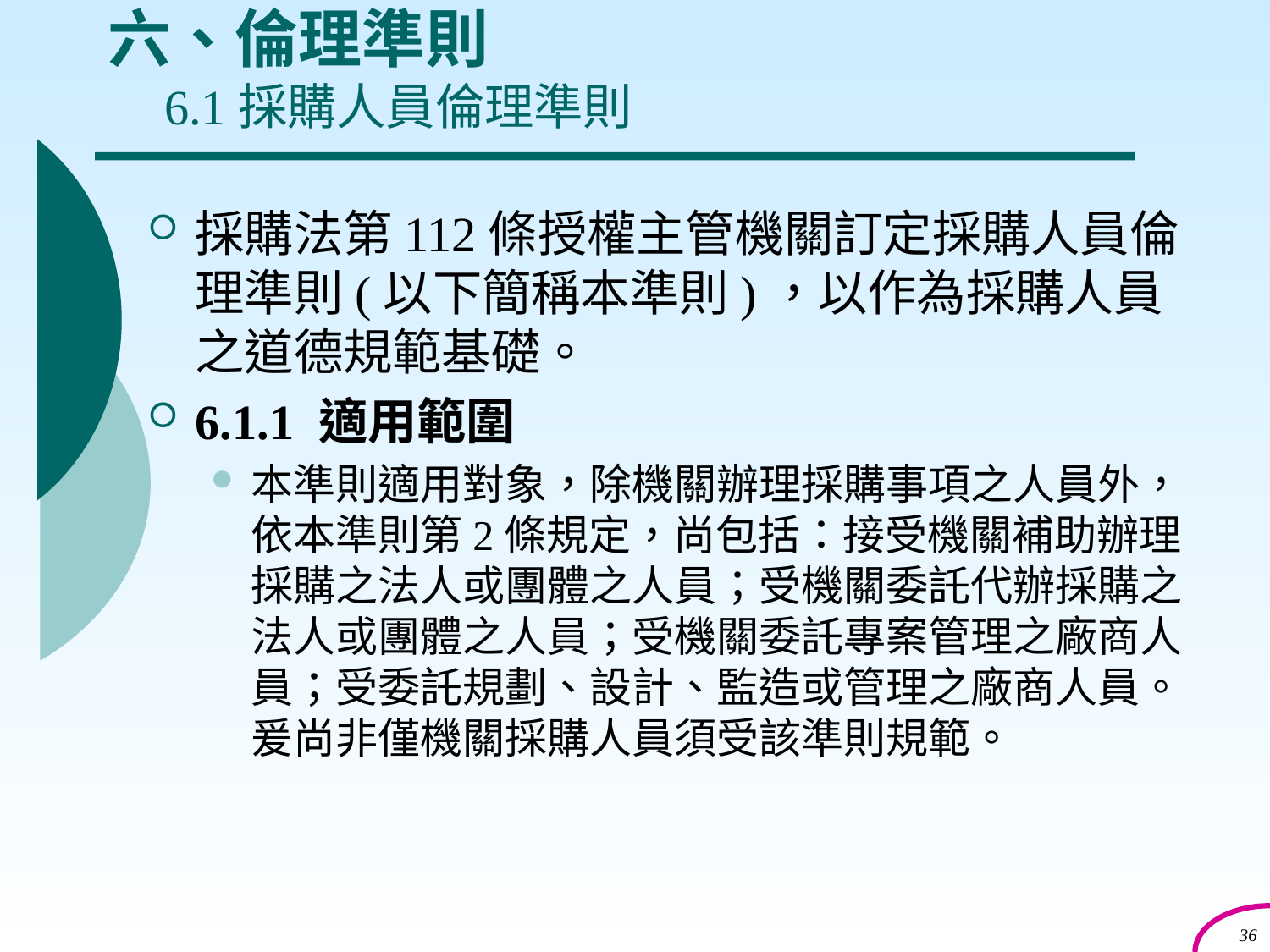

# 六、倫理準則 6.1採購人員倫理準則
採購法第112條授權主管機關訂定採購人員倫理準則(以下簡稱本準則)，以作為採購人員之道德規範基礎。
6.1.1 適用範圍
本準則適用對象，除機關辦理採購事項之人員外，依本準則第2條規定，尚包括：接受機關補助辦理採購之法人或團體之人員；受機關委託代辦採購之法人或團體之人員；受機關委託專案管理之廠商人員；受委託規劃、設計、監造或管理之廠商人員。爰尚非僅機關採購人員須受該準則規範。
36